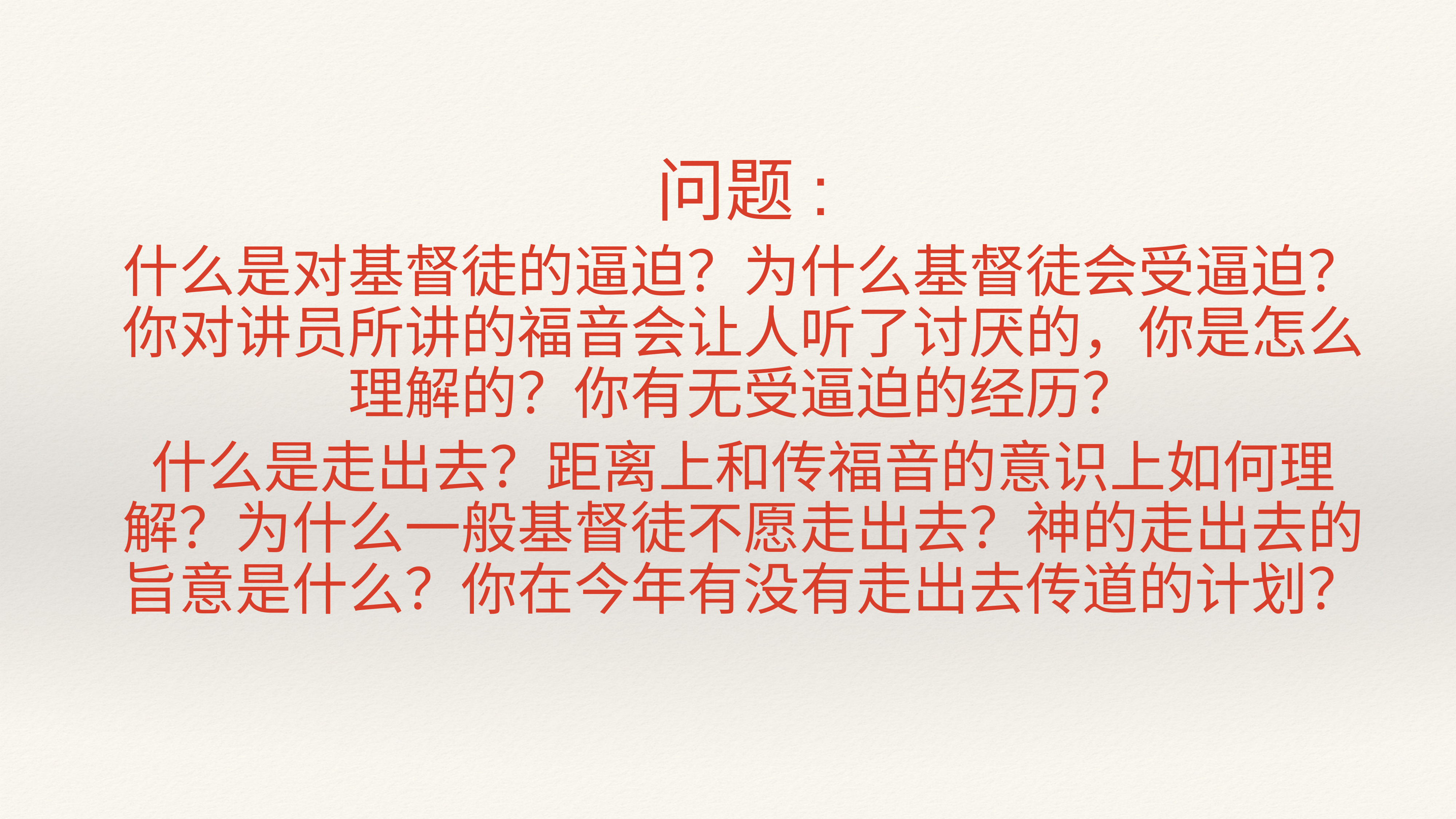

# 问题:
什么是对基督徒的逼迫？为什么基督徒会受逼迫？你对讲员所讲的福音会让人听了讨厌的，你是怎么理解的？你有无受逼迫的经历？
什么是走出去？距离上和传福音的意识上如何理解？为什么一般基督徒不愿走出去？神的走出去的旨意是什么？你在今年有没有走出去传道的计划？